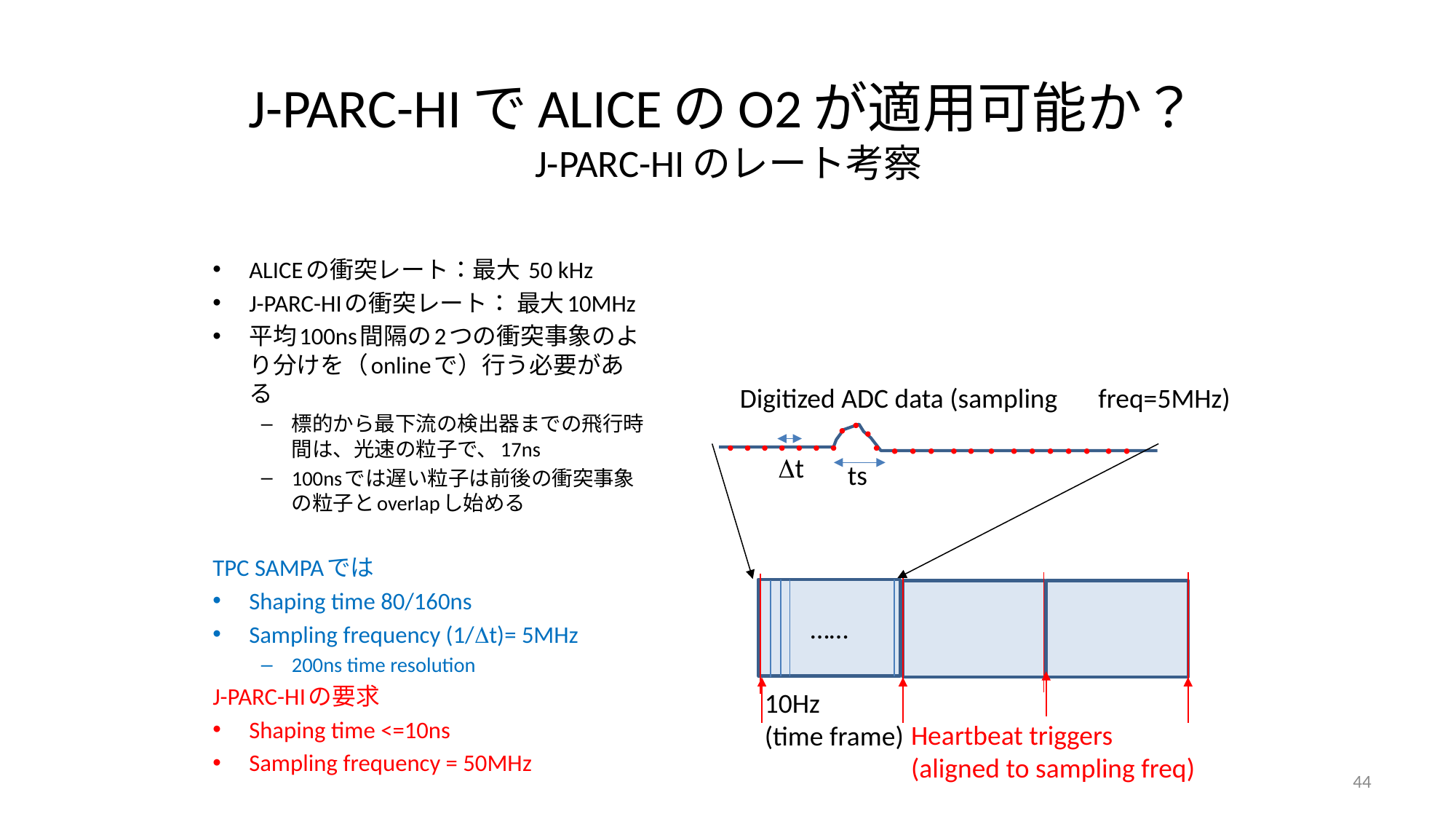

# J-PARC-HIでALICEのO2が適用可能か？ J-PARC-HIのレート考察
ALICEの衝突レート：最大 50 kHz
J-PARC-HIの衝突レート： 最大10MHz
平均100ns間隔の2つの衝突事象のより分けを（onlineで）行う必要がある
標的から最下流の検出器までの飛行時間は、光速の粒子で、17ns
100nsでは遅い粒子は前後の衝突事象の粒子とoverlapし始める

TPC SAMPAでは
Shaping time 80/160ns
Sampling frequency (1/Δt)= 5MHz
200ns time resolution
J-PARC-HIの要求
Shaping time <=10ns
Sampling frequency = 50MHz

Digitized ADC data (sampling　freq=5MHz)

Δt

ts
……

10Hz
(time frame)
Heartbeat triggers
(aligned to sampling freq)
44